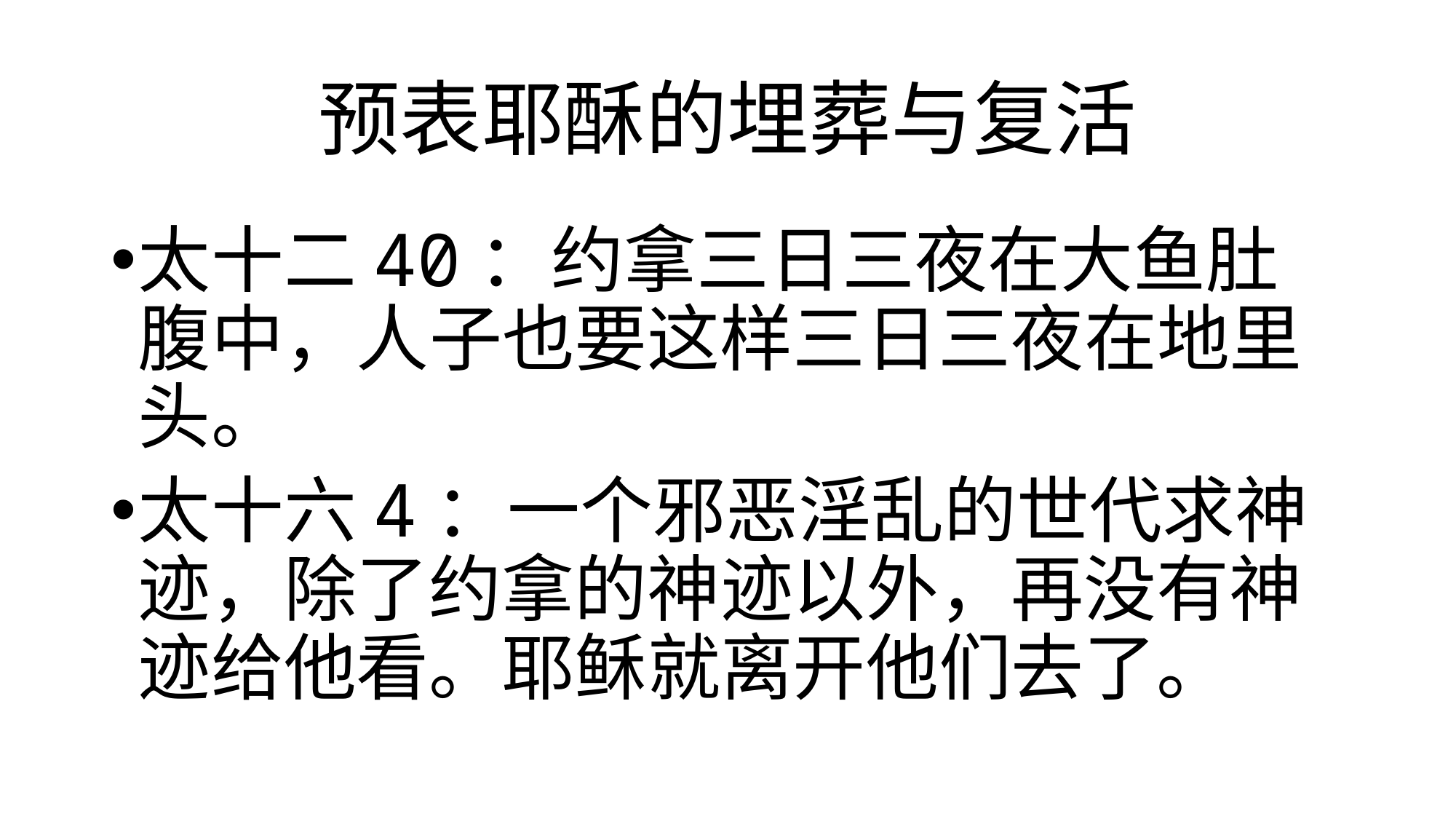

# 预表耶酥的埋葬与复活
太十二40：约拿三日三夜在大鱼肚腹中，人子也要这样三日三夜在地里头。
太十六4：一个邪恶淫乱的世代求神迹，除了约拿的神迹以外，再没有神迹给他看。耶稣就离开他们去了。